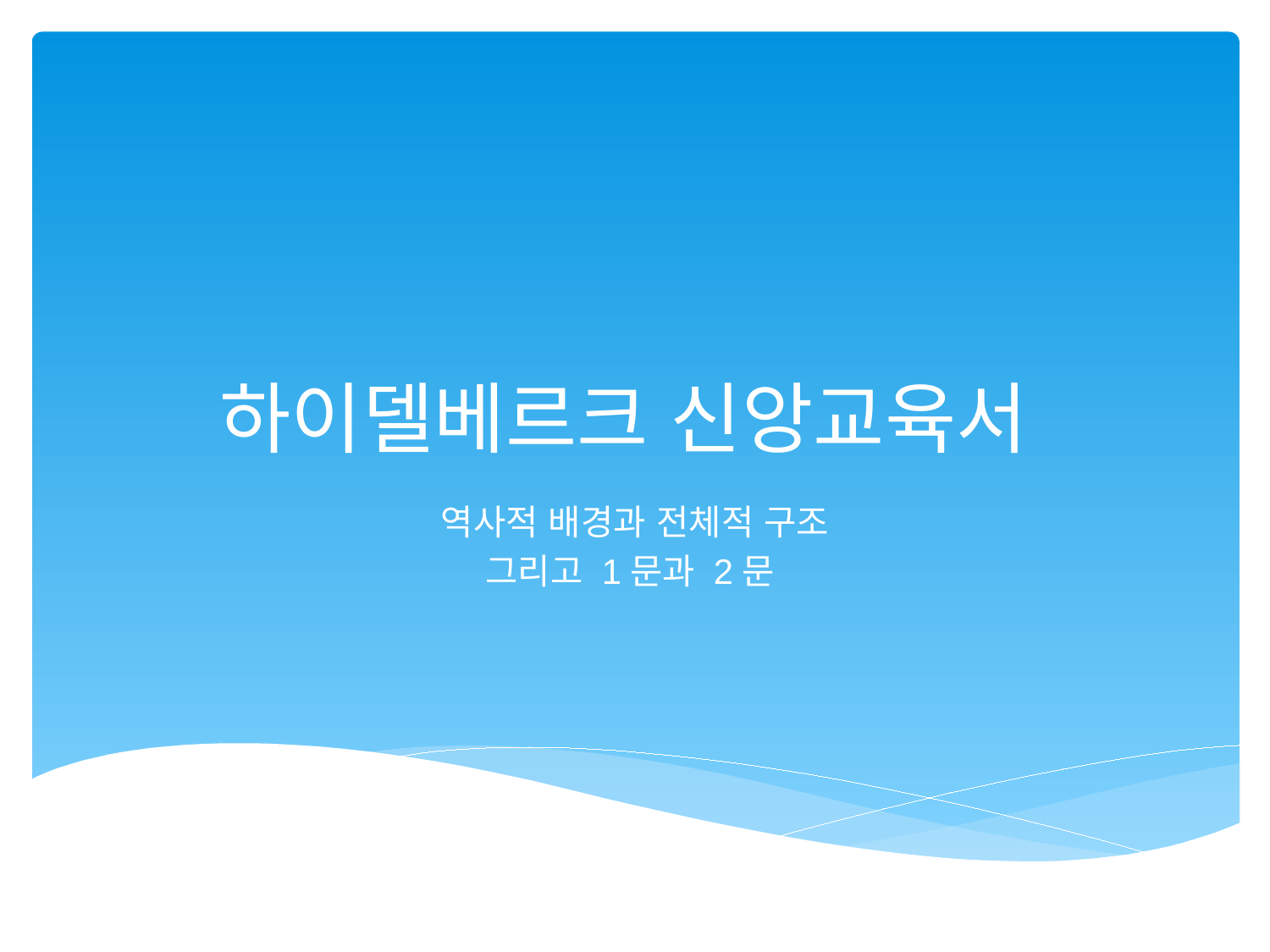

# 하이델베르크 신앙교육서
역사적 배경과 전체적 구조
그리고 1문과 2문